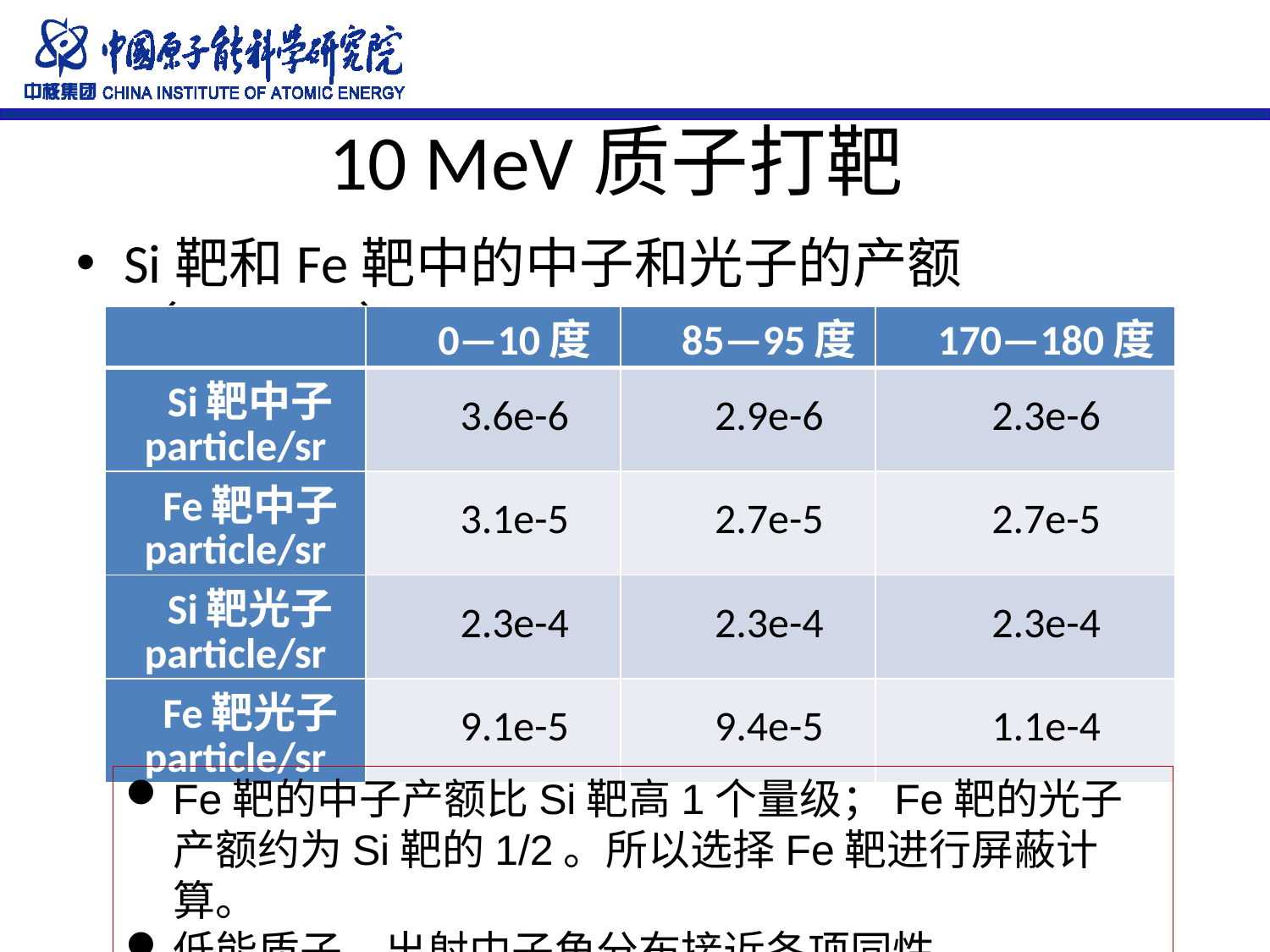

# 10 MeV质子打靶
Si靶和Fe靶中的中子和光子的产额（FLUKA ）
|  | 0—10度 | 85—95度 | 170—180度 |
| --- | --- | --- | --- |
| Si靶中子particle/sr | 3.6e-6 | 2.9e-6 | 2.3e-6 |
| Fe靶中子particle/sr | 3.1e-5 | 2.7e-5 | 2.7e-5 |
| Si靶光子particle/sr | 2.3e-4 | 2.3e-4 | 2.3e-4 |
| Fe靶光子particle/sr | 9.1e-5 | 9.4e-5 | 1.1e-4 |
Fe靶的中子产额比Si靶高1个量级；Fe靶的光子产额约为Si靶的1/2。所以选择Fe靶进行屏蔽计算。
低能质子，出射中子角分布接近各项同性